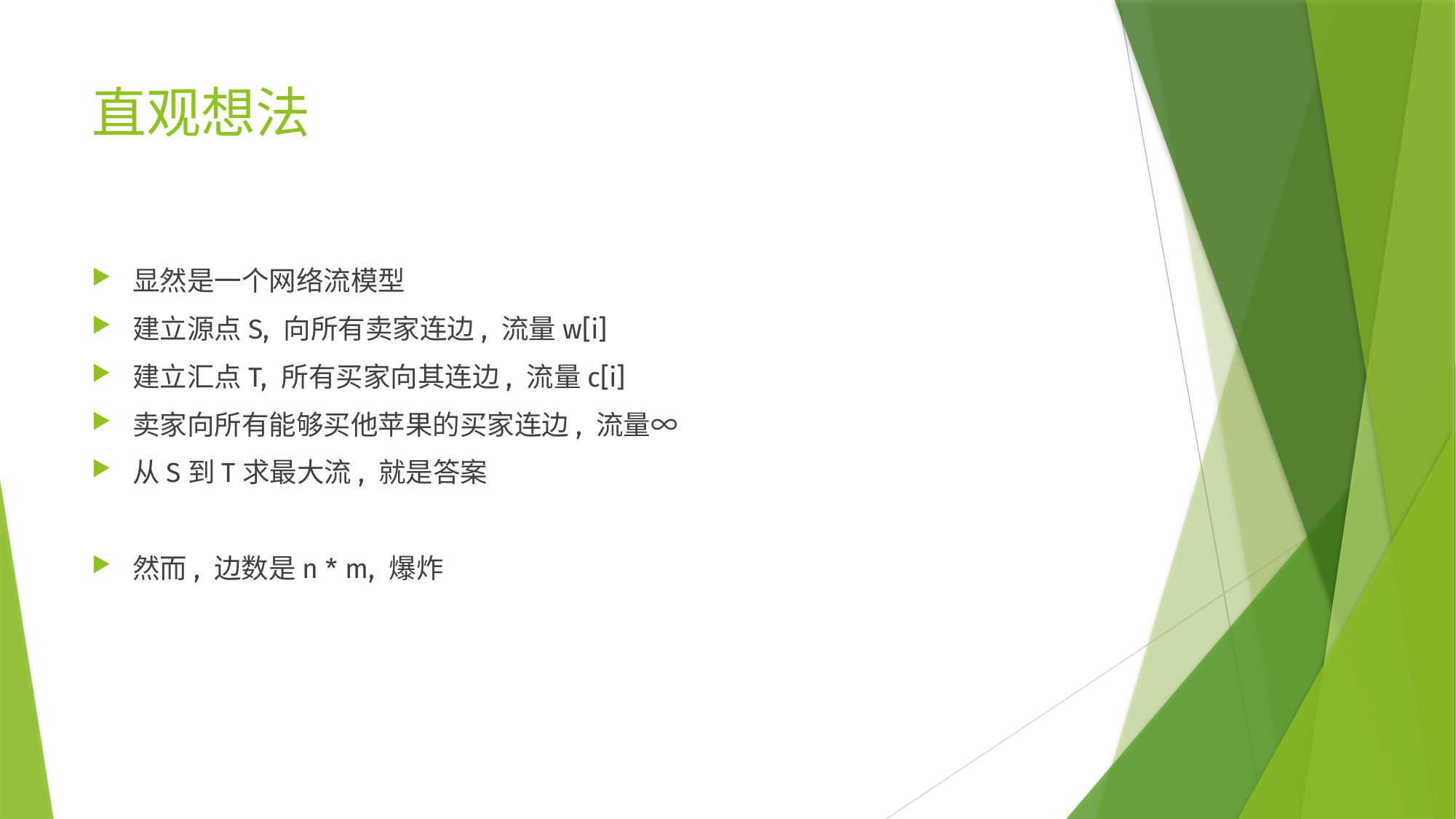

# 直观想法
显然是一个网络流模型
建立源点S, 向所有卖家连边, 流量w[i]
建立汇点T, 所有买家向其连边, 流量c[i]
卖家向所有能够买他苹果的买家连边, 流量∞
从S到T求最大流, 就是答案

然而, 边数是n * m, 爆炸